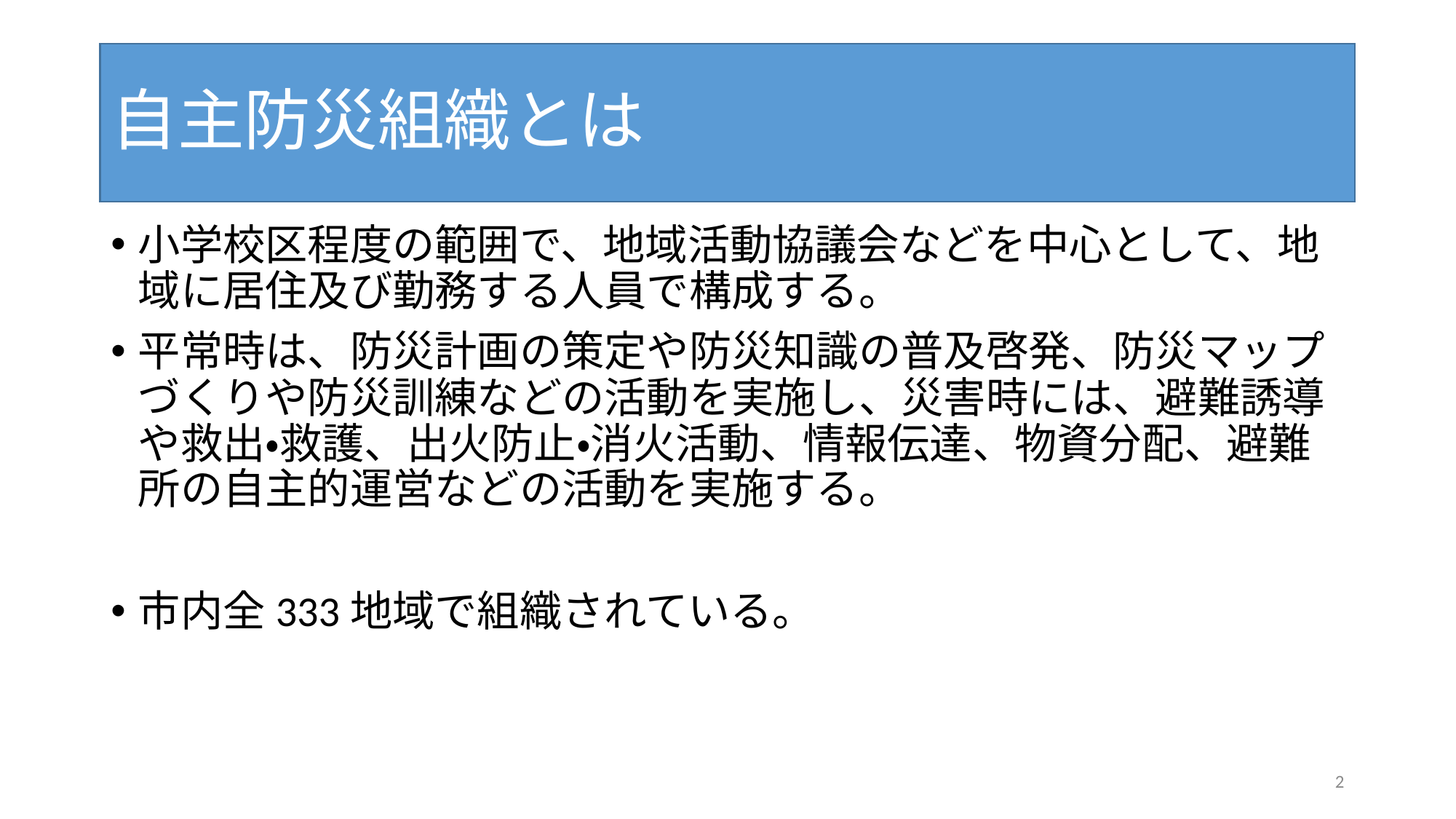

# 自主防災組織とは
小学校区程度の範囲で、地域活動協議会などを中心として、地域に居住及び勤務する人員で構成する。
平常時は、防災計画の策定や防災知識の普及啓発、防災マップづくりや防災訓練などの活動を実施し、災害時には、避難誘導や救出・救護、出火防止・消火活動、情報伝達、物資分配、避難所の自主的運営などの活動を実施する。

市内全333地域で組織されている。
2